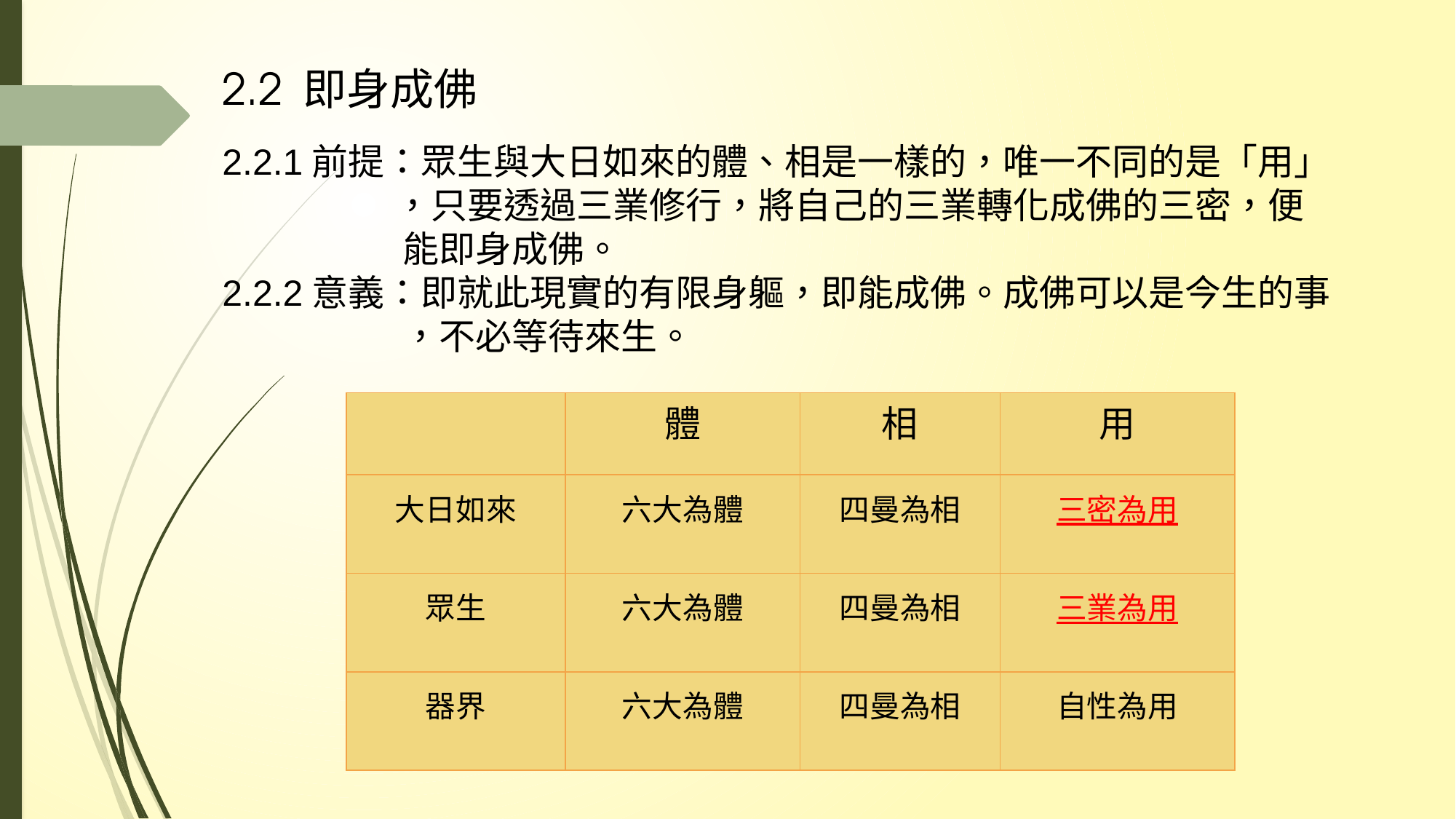

# 2.2 即身成佛
2.2.1前提：眾生與大日如來的體、相是一樣的，唯一不同的是「用」
                    ，只要透過三業修行，將自己的三業轉化成佛的三密，便
                     能即身成佛。
2.2.2意義：即就此現實的有限身軀，即能成佛。成佛可以是今生的事
                     ，不必等待來生。
|  | 體 | 相 | 用 |
| --- | --- | --- | --- |
| 大日如來 | 六大為體 | 四曼為相 | 三密為用 |
| 眾生 | 六大為體 | 四曼為相 | 三業為用 |
| 器界 | 六大為體 | 四曼為相 | 自性為用 |